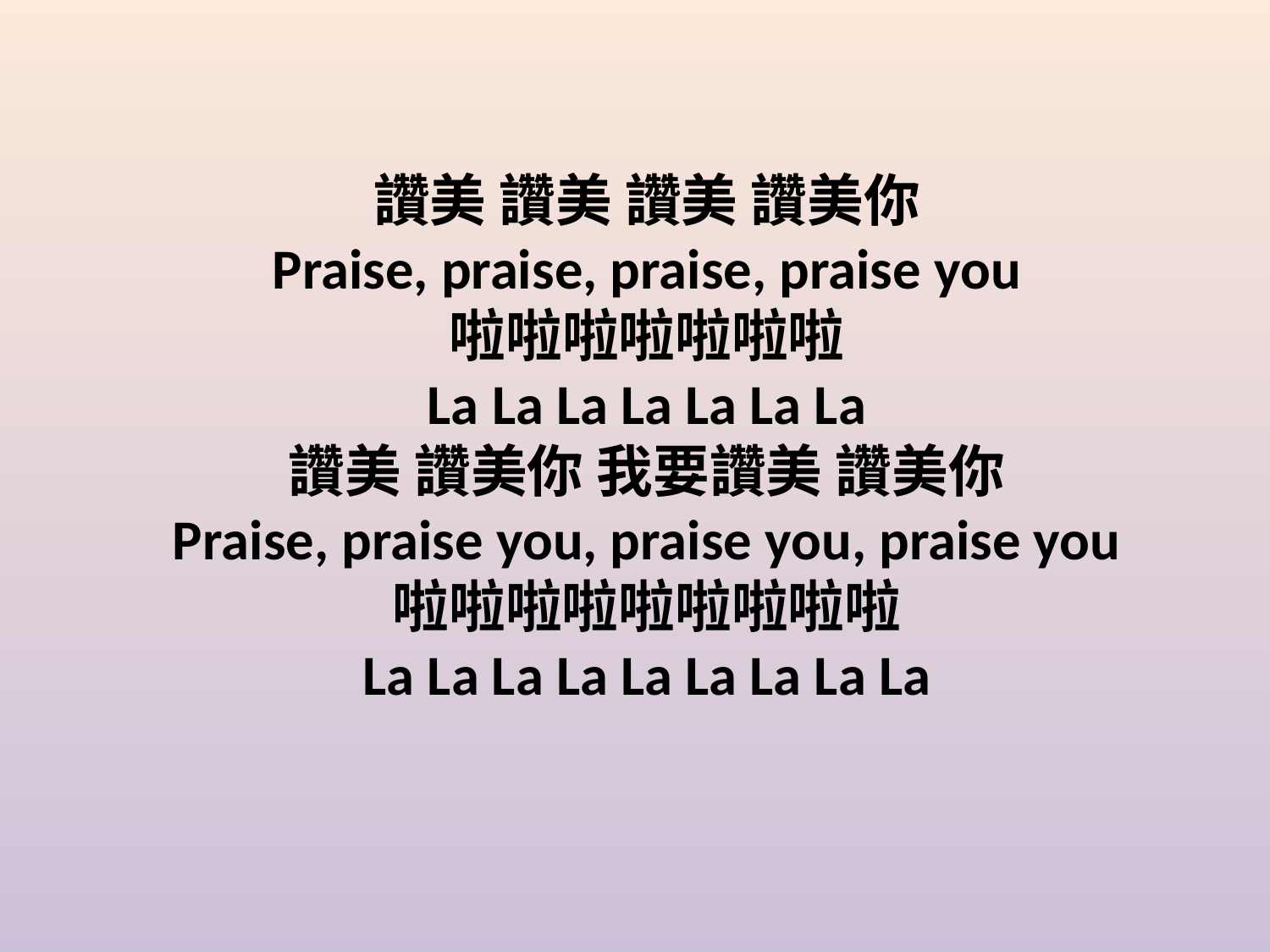

讚美 讚美 讚美 讚美你
Praise, praise, praise, praise you
啦啦啦啦啦啦啦
La La La La La La La
讚美 讚美你 我要讚美 讚美你
Praise, praise you, praise you, praise you
啦啦啦啦啦啦啦啦啦
La La La La La La La La La